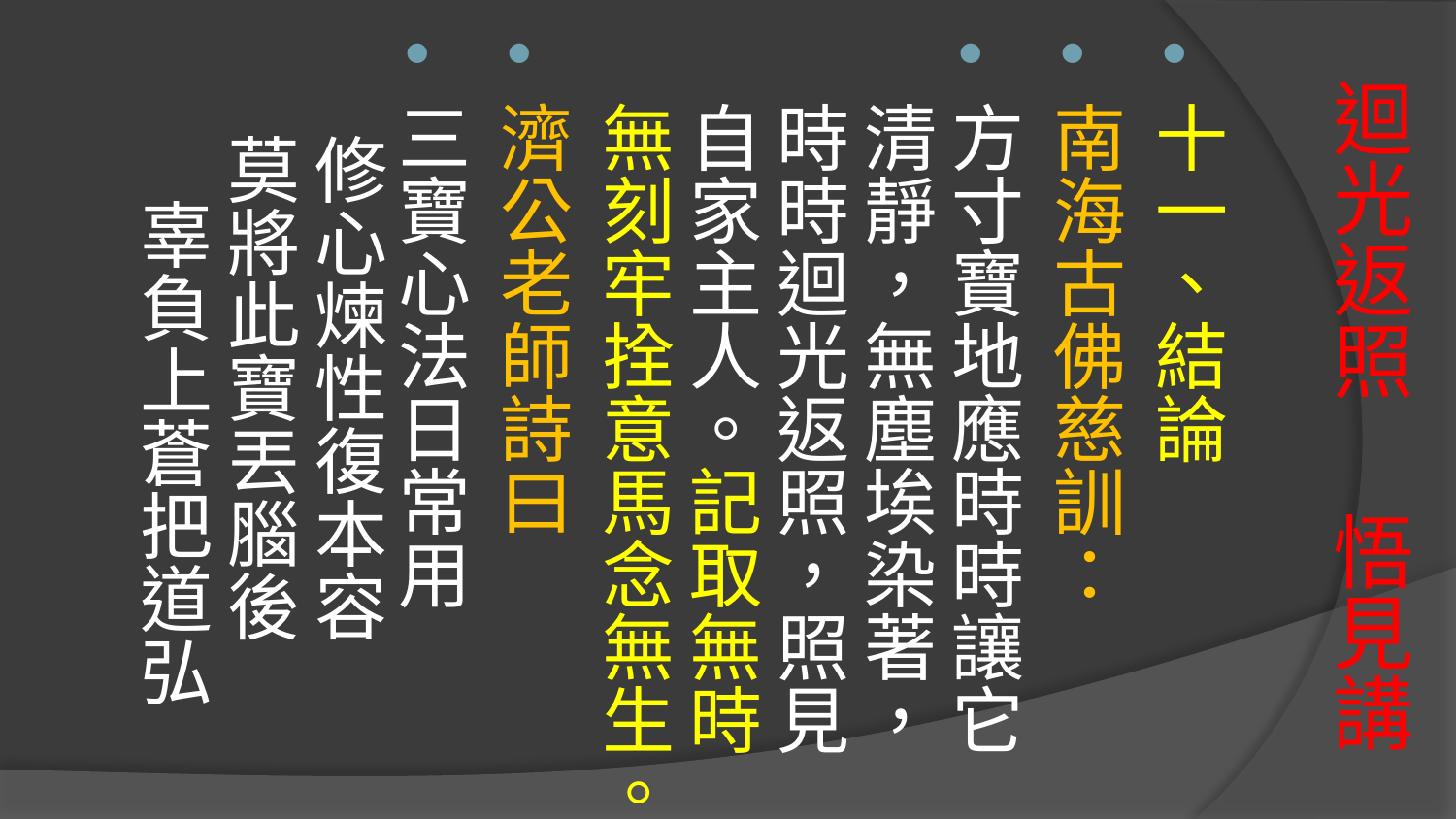

十一、結論
南海古佛慈訓：
方寸寶地應時時讓它清靜，無塵埃染著，時時迴光返照，照見自家主人。記取無時無刻牢拴意馬念無生。
濟公老師詩曰
三寶心法日常用             修心煉性復本容           莫將此寶丟腦後               辜負上蒼把道弘

# 迴光返照      悟見講